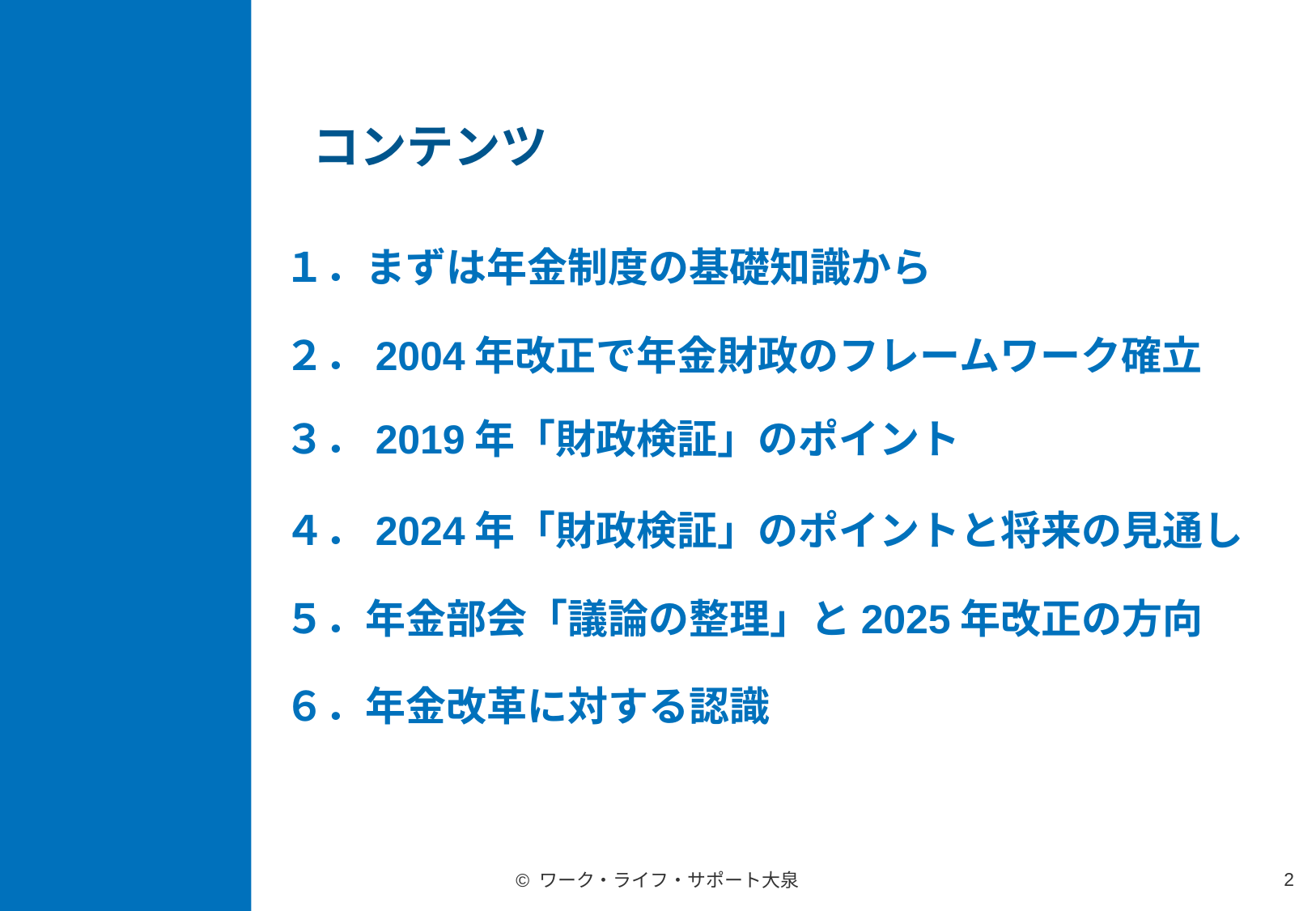

# コンテンツ
１．まずは年金制度の基礎知識から
２．2004年改正で年金財政のフレームワーク確立
３．2019年「財政検証」のポイント
４．2024年「財政検証」のポイントと将来の見通し
５．年金部会「議論の整理」と2025年改正の方向
６．年金改革に対する認識
© ワーク・ライフ・サポート大泉
2